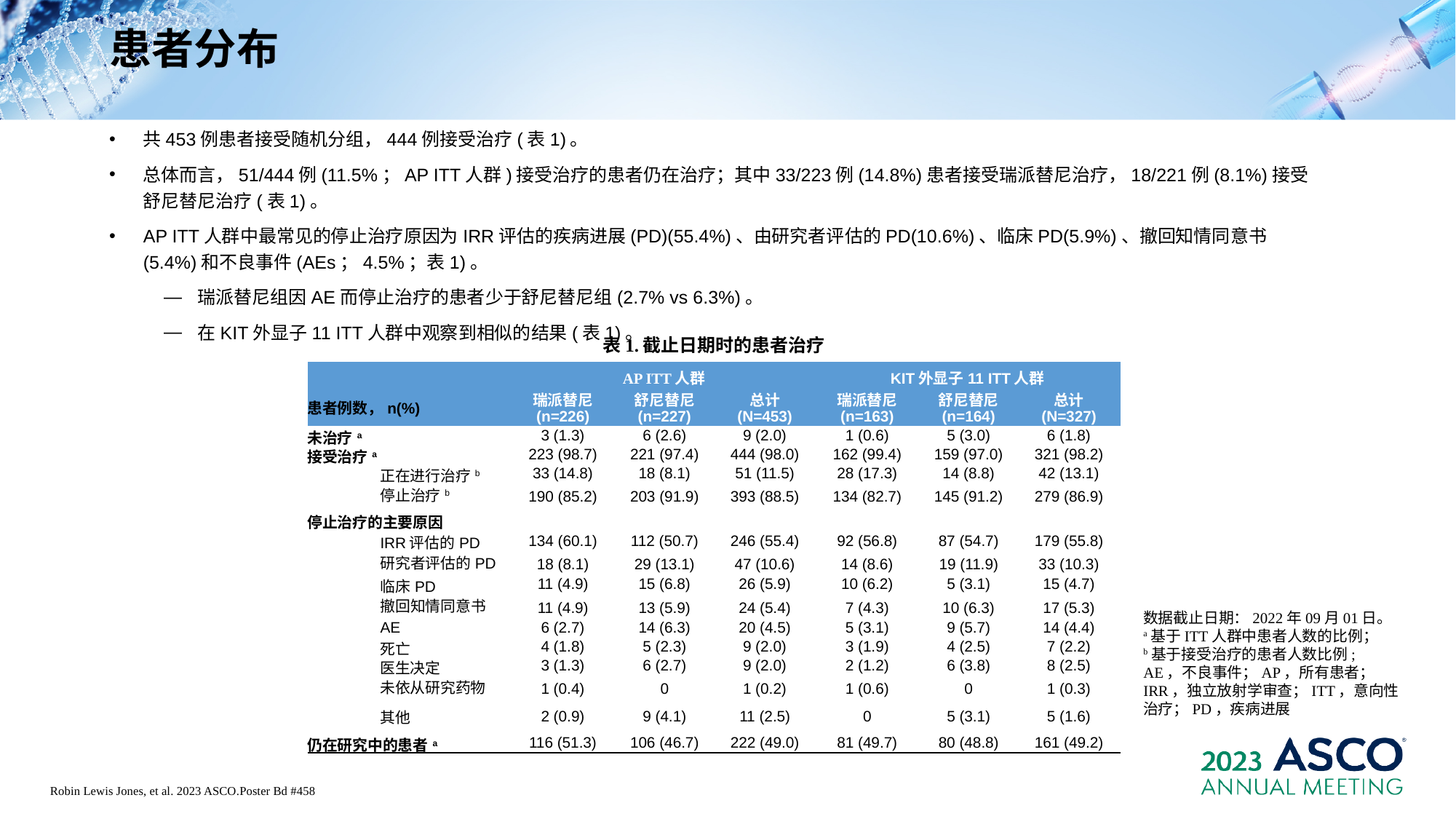

患者分布
共453例患者接受随机分组，444例接受治疗(表1)。
总体而言，51/444例(11.5%；AP ITT人群)接受治疗的患者仍在治疗；其中33/223例(14.8%)患者接受瑞派替尼治疗，18/221例(8.1%)接受舒尼替尼治疗(表1)。
AP ITT人群中最常见的停止治疗原因为IRR评估的疾病进展(PD)(55.4%)、由研究者评估的PD(10.6%)、临床PD(5.9%)、撤回知情同意书(5.4%)和不良事件(AEs；4.5%；表1)。
瑞派替尼组因AE而停止治疗的患者少于舒尼替尼组(2.7% vs 6.3%)。
在KIT外显子11 ITT人群中观察到相似的结果(表1)。
表1.截止日期时的患者治疗
|  | AP ITT人群 |  |  | KIT外显子11 ITT人群 |  |  |
| --- | --- | --- | --- | --- | --- | --- |
| 患者例数，n(%) | 瑞派替尼 | 舒尼替尼 | 总计 | 瑞派替尼 | 舒尼替尼 | 总计 |
|  | (n=226) | (n=227) | (N=453) | (n=163) | (n=164) | (N=327) |
| 未治疗a | 3 (1.3) | 6 (2.6) | 9 (2.0) | 1 (0.6) | 5 (3.0) | 6 (1.8) |
| 接受治疗a | 223 (98.7) | 221 (97.4) | 444 (98.0) | 162 (99.4) | 159 (97.0) | 321 (98.2) |
| 正在进行治疗b | 33 (14.8) | 18 (8.1) | 51 (11.5) | 28 (17.3) | 14 (8.8) | 42 (13.1) |
| 停止治疗b | 190 (85.2) | 203 (91.9) | 393 (88.5) | 134 (82.7) | 145 (91.2) | 279 (86.9) |
| 停止治疗的主要原因 |  |  |  |  |  |  |
| IRR评估的PD | 134 (60.1) | 112 (50.7) | 246 (55.4) | 92 (56.8) | 87 (54.7) | 179 (55.8) |
| 研究者评估的PD | 18 (8.1) | 29 (13.1) | 47 (10.6) | 14 (8.6) | 19 (11.9) | 33 (10.3) |
| 临床PD | 11 (4.9) | 15 (6.8) | 26 (5.9) | 10 (6.2) | 5 (3.1) | 15 (4.7) |
| 撤回知情同意书 | 11 (4.9) | 13 (5.9) | 24 (5.4) | 7 (4.3) | 10 (6.3) | 17 (5.3) |
| AE | 6 (2.7) | 14 (6.3) | 20 (4.5) | 5 (3.1) | 9 (5.7) | 14 (4.4) |
| 死亡 | 4 (1.8) | 5 (2.3) | 9 (2.0) | 3 (1.9) | 4 (2.5) | 7 (2.2) |
| 医生决定 | 3 (1.3) | 6 (2.7) | 9 (2.0) | 2 (1.2) | 6 (3.8) | 8 (2.5) |
| 未依从研究药物 | 1 (0.4) | 0 | 1 (0.2) | 1 (0.6) | 0 | 1 (0.3) |
| 其他 | 2 (0.9) | 9 (4.1) | 11 (2.5) | 0 | 5 (3.1) | 5 (1.6) |
| 仍在研究中的患者a | 116 (51.3) | 106 (46.7) | 222 (49.0) | 81 (49.7) | 80 (48.8) | 161 (49.2) |
数据截止日期：2022年09月01日。
a基于ITT人群中患者人数的比例；
b基于接受治疗的患者人数比例;
AE，不良事件；AP，所有患者；IRR，独立放射学审查；ITT，意向性治疗；PD，疾病进展
Robin Lewis Jones, et al. 2023 ASCO.Poster Bd #458